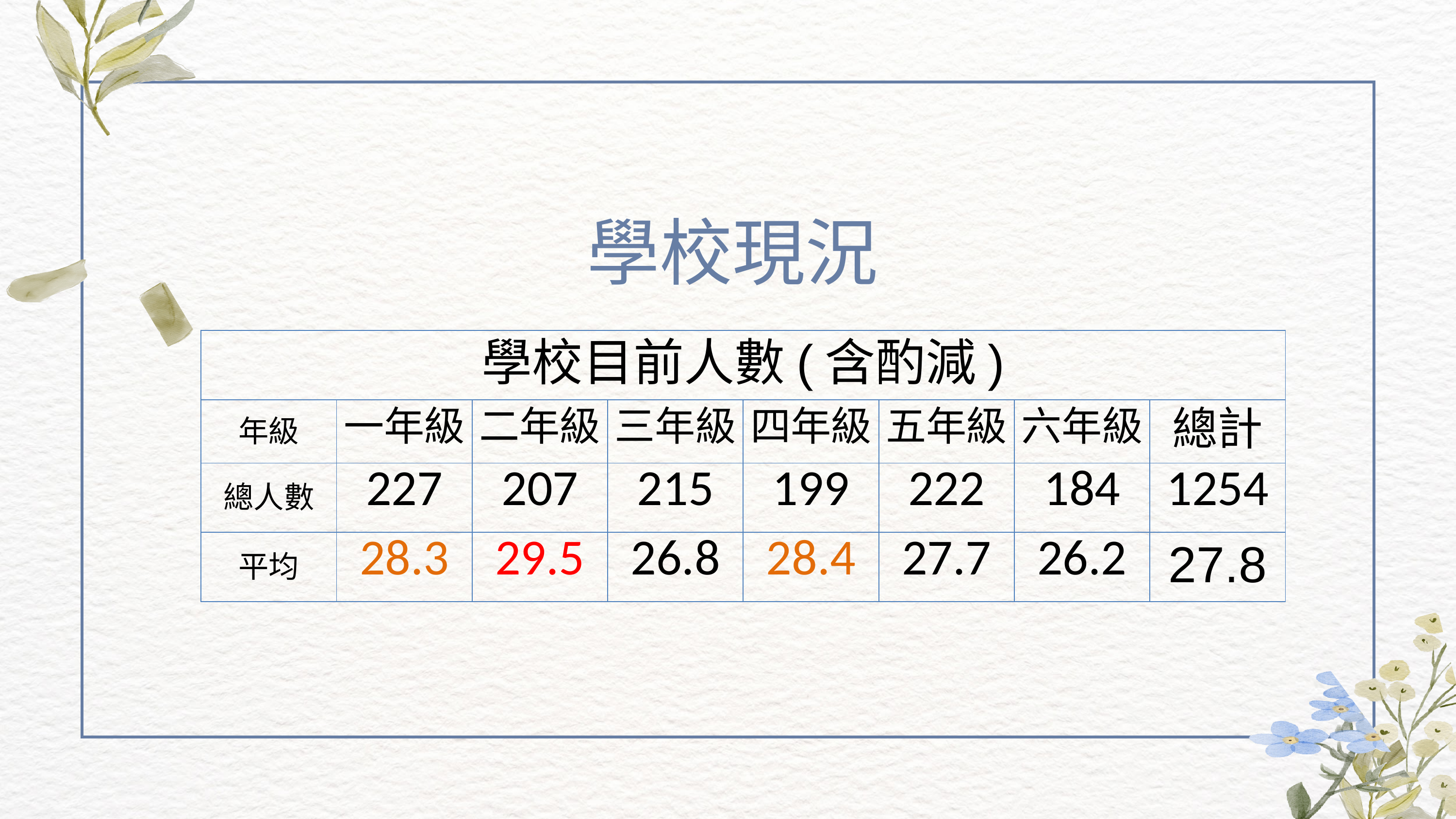

學校現況

| 學校目前人數(含酌減) |  |  |  |  |  |  |  |
| --- | --- | --- | --- | --- | --- | --- | --- |
| 年級 | 一年級 | 二年級 | 三年級 | 四年級 | 五年級 | 六年級 | 總計 |
| 總人數 | 227 | 207 | 215 | 199 | 222 | 184 | 1254 |
| 平均 | 28.3 | 29.5 | 26.8 | 28.4 | 27.7 | 26.2 | 27.8 |